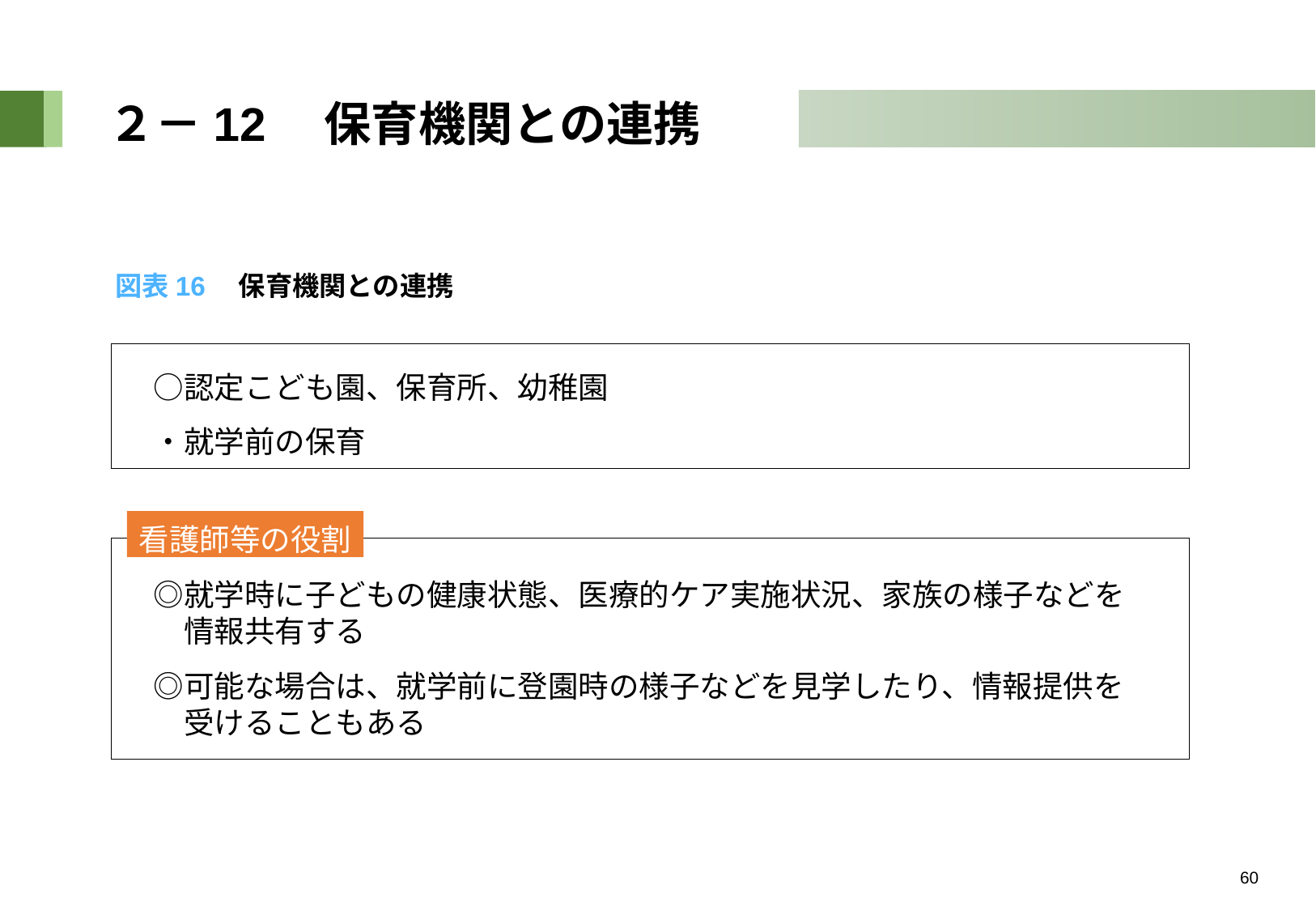

# ２－12　保育機関との連携
図表16　保育機関との連携
　○認定こども園、保育所、幼稚園
　・就学前の保育
看護師等の役割
　◎就学時に子どもの健康状態、医療的ケア実施状況、家族の様子などを
　　情報共有する
　◎可能な場合は、就学前に登園時の様子などを見学したり、情報提供を
　　受けることもある
60